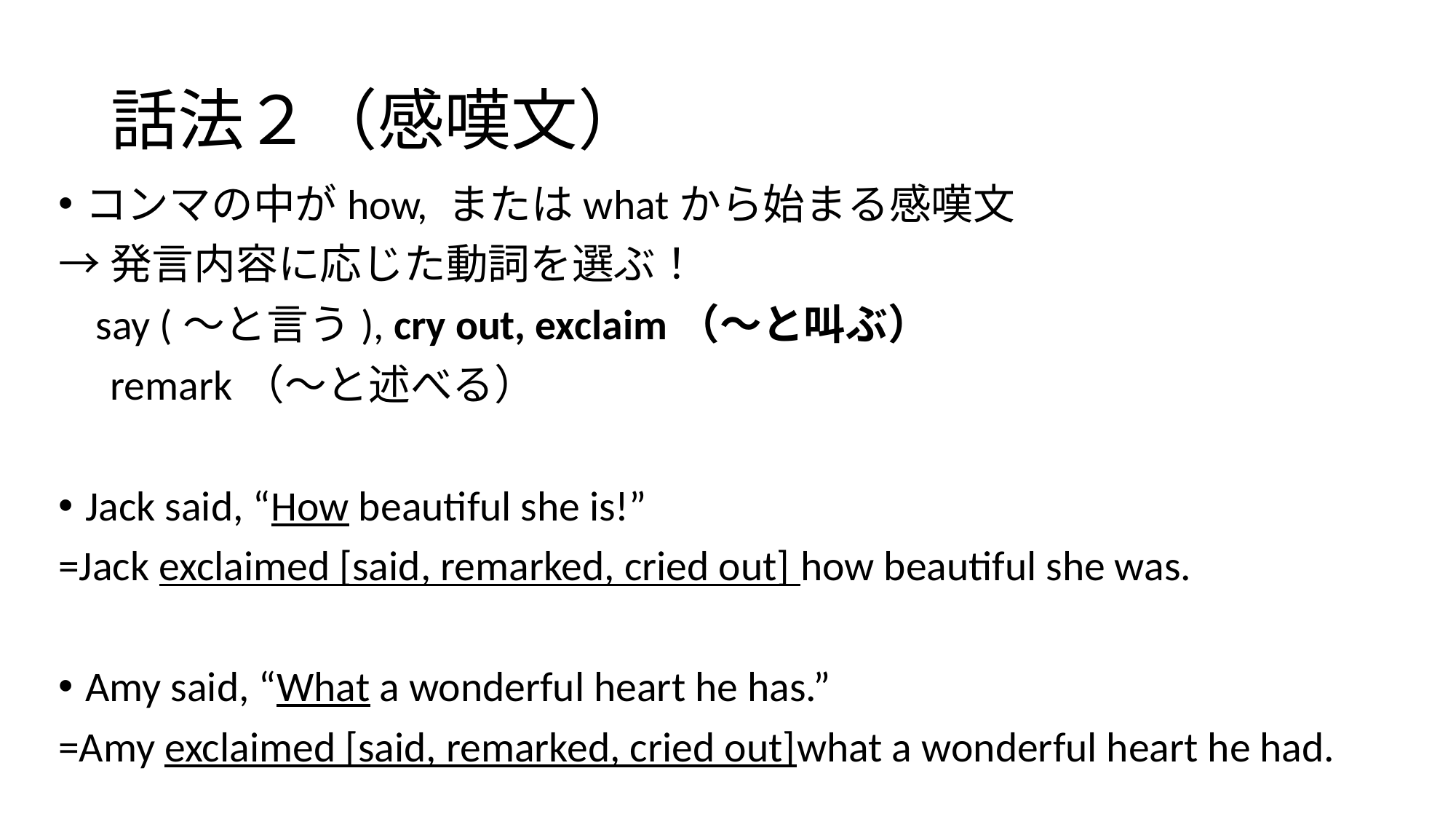

# 話法２（感嘆文）
コンマの中がhow, またはwhatから始まる感嘆文
→発言内容に応じた動詞を選ぶ！
    say (～と言う), cry out, exclaim（～と叫ぶ）
　remark（～と述べる）

Jack said, “How beautiful she is!”
=Jack exclaimed [said, remarked, cried out] how beautiful she was.

Amy said, “What a wonderful heart he has.”
=Amy exclaimed [said, remarked, cried out]what a wonderful heart he had.